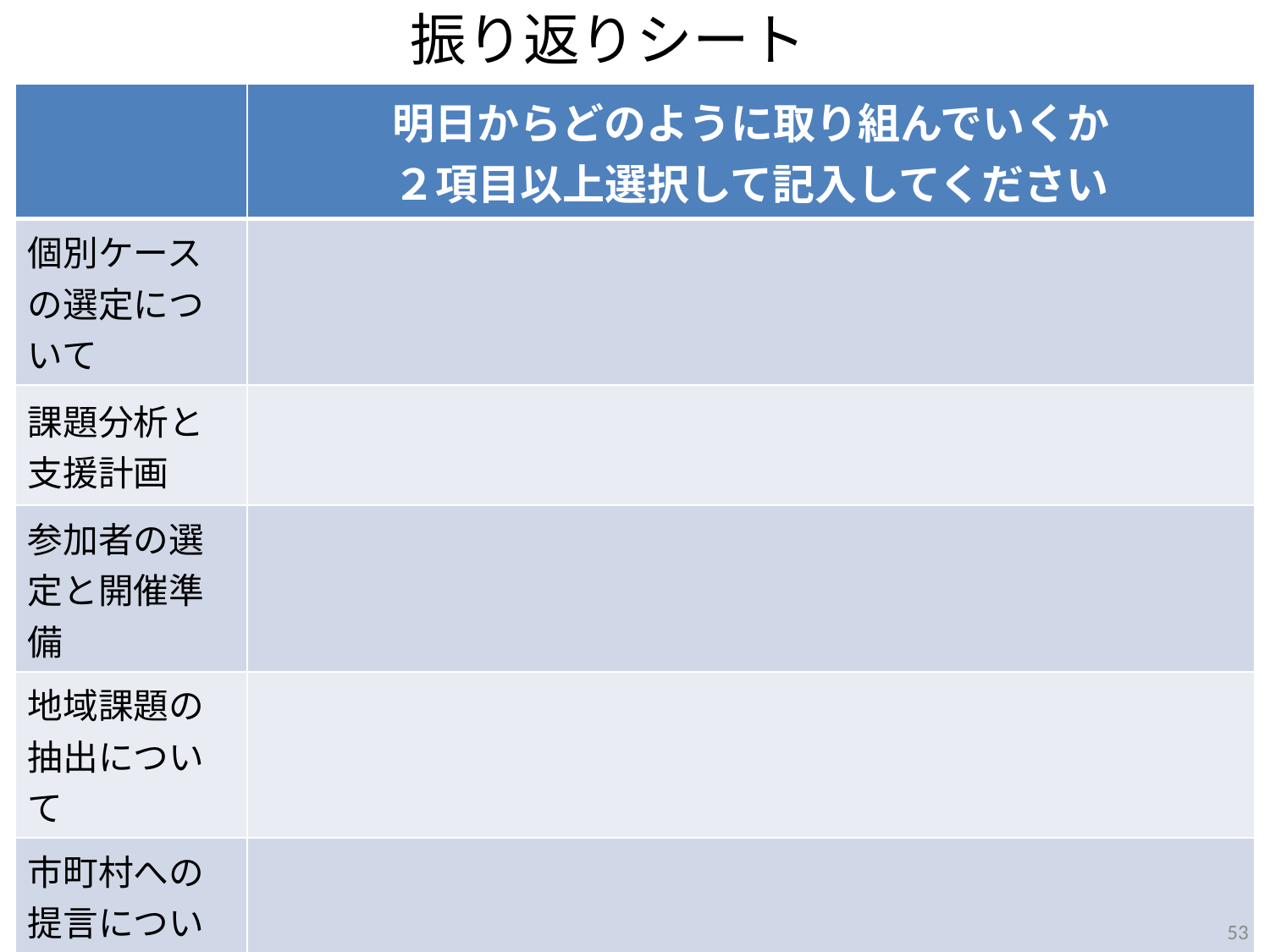

# 振り返りシート
|  | 明日からどのように取り組んでいくか ２項目以上選択して記入してください |
| --- | --- |
| 個別ケースの選定について |  |
| 課題分析と 支援計画 |  |
| 参加者の選定と開催準備 |  |
| 地域課題の 抽出について |  |
| 市町村への 提言について |  |
| その他 |  |
53